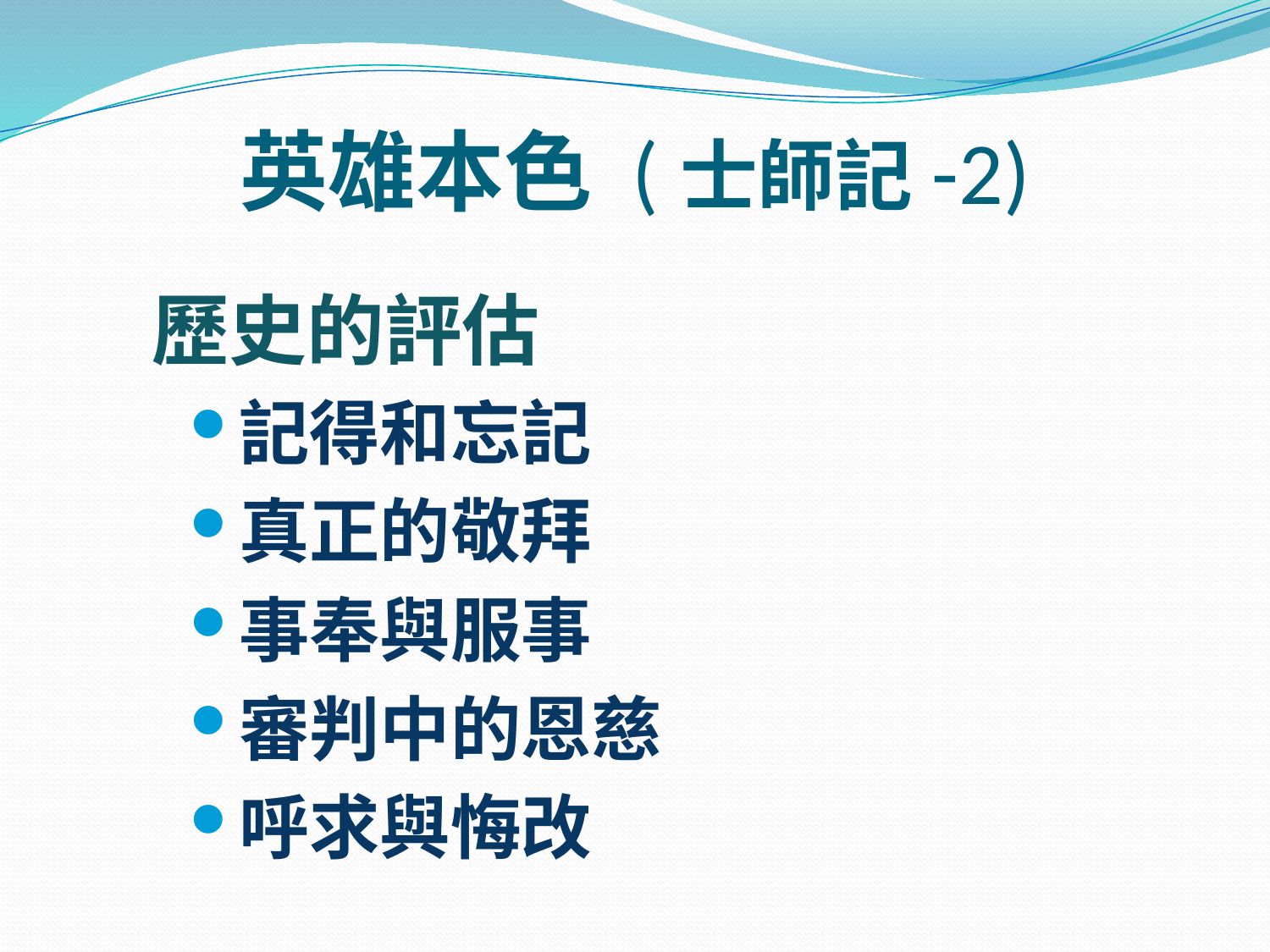

# 英雄本色 (士師記-2)
歷史的評估
記得和忘記
真正的敬拜
事奉與服事
審判中的恩慈
呼求與悔改